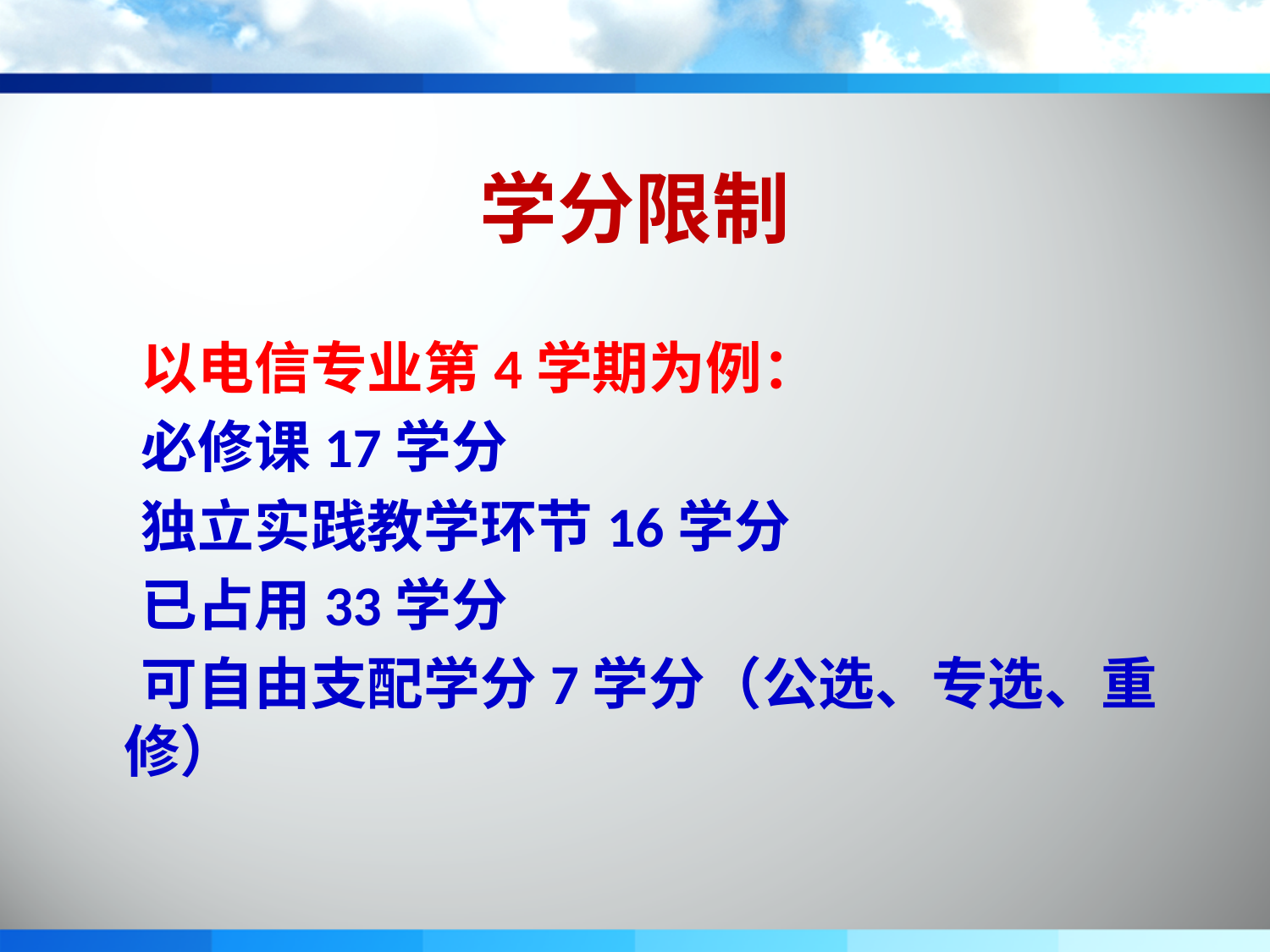

# 学分限制
    以电信专业第4学期为例：
    必修课17学分
    独立实践教学环节16学分
    已占用33学分
    可自由支配学分7学分（公选、专选、重修）